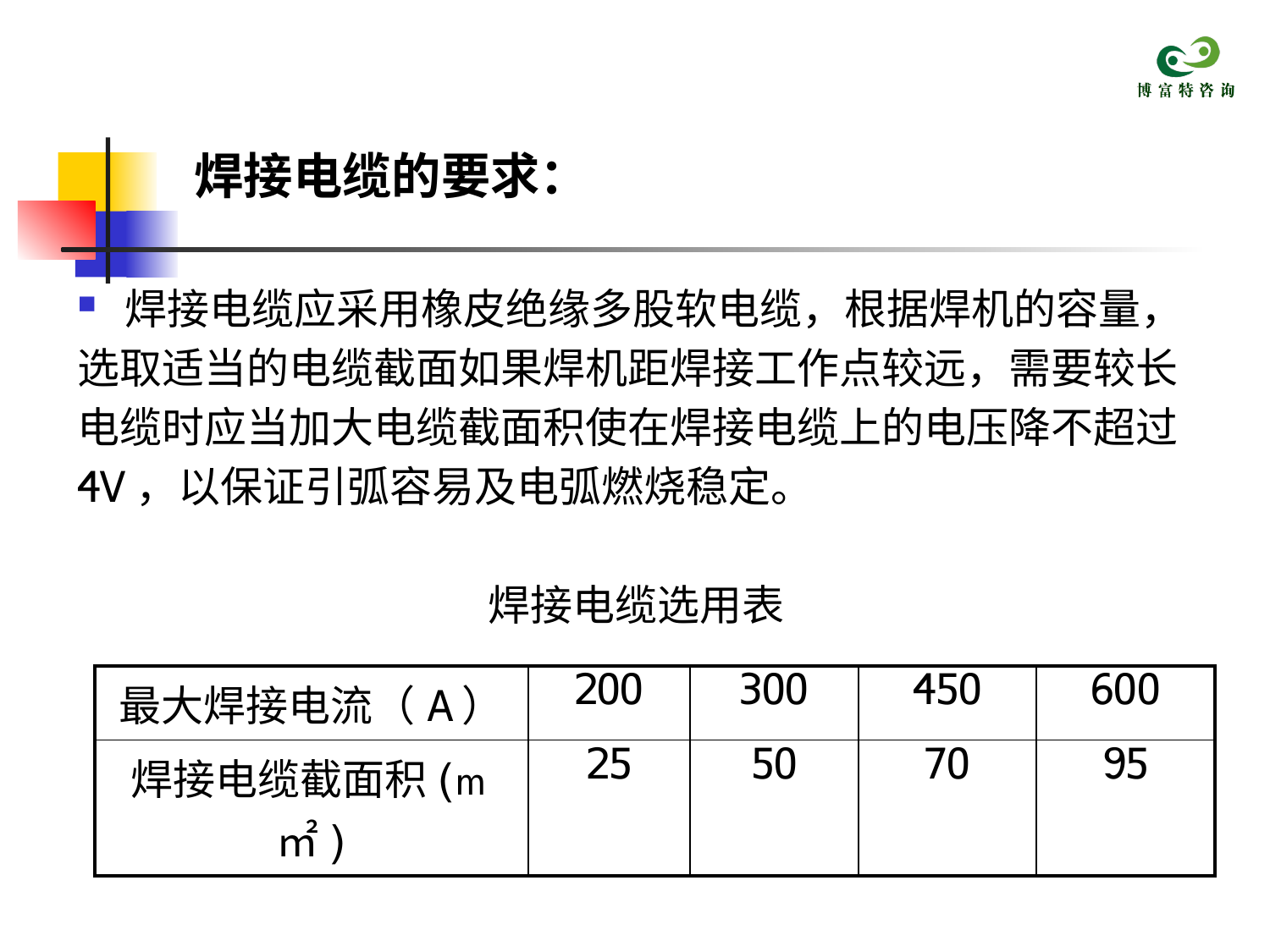

焊接电缆的要求：
# 焊接电缆应采用橡皮绝缘多股软电缆，根据焊机的容量，
选取适当的电缆截面如果焊机距焊接工作点较远，需要较长
电缆时应当加大电缆截面积使在焊接电缆上的电压降不超过
4V，以保证引弧容易及电弧燃烧稳定。

焊接电缆选用表
| 最大焊接电流（A） | 200 | 300 | 450 | 600 |
| --- | --- | --- | --- | --- |
| 焊接电缆截面积(m㎡) | 25 | 50 | 70 | 95 |